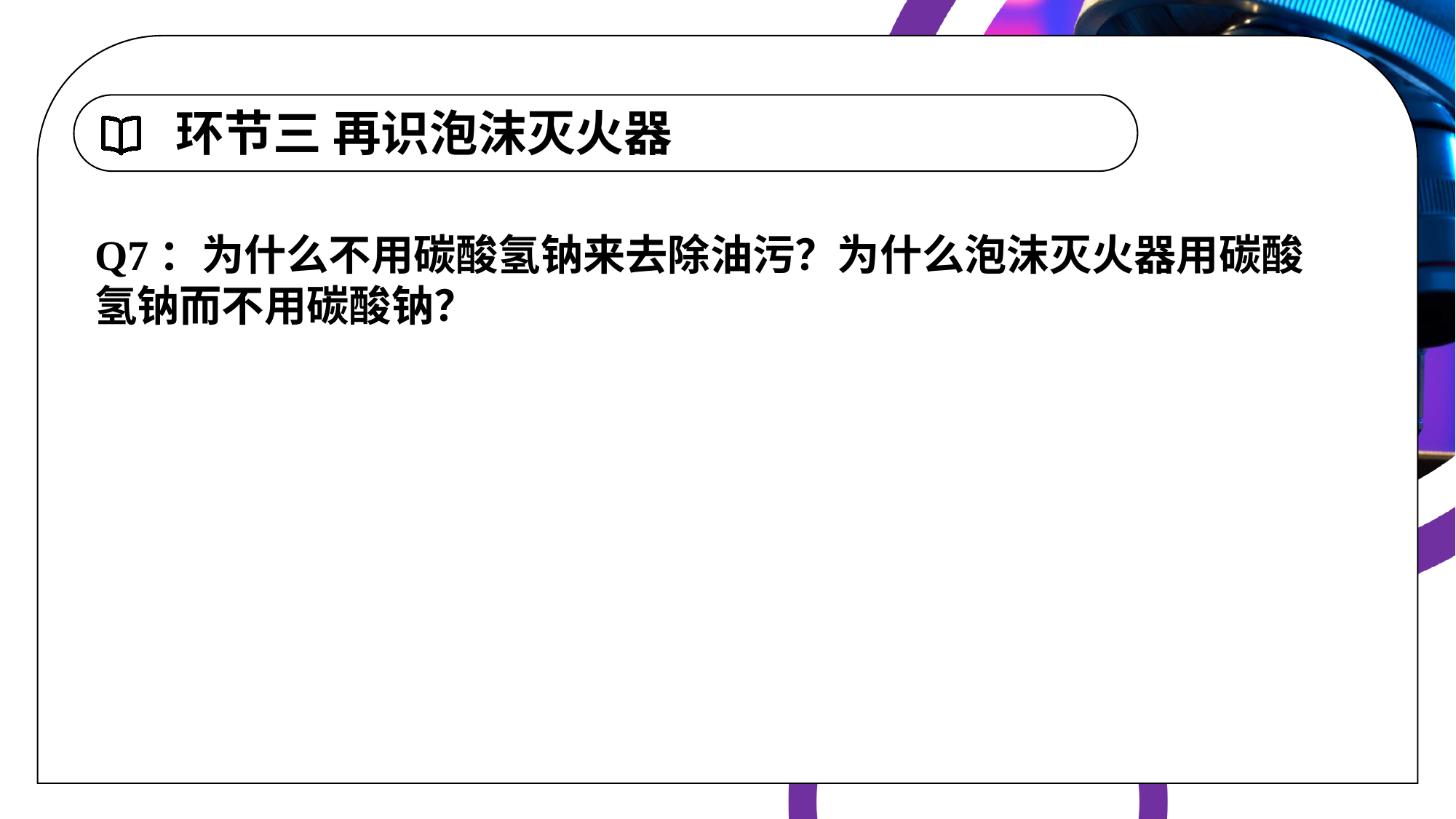

环节三 再识泡沫灭火器
Q7：为什么不用碳酸氢钠来去除油污？为什么泡沫灭火器用碳酸氢钠而不用碳酸钠？